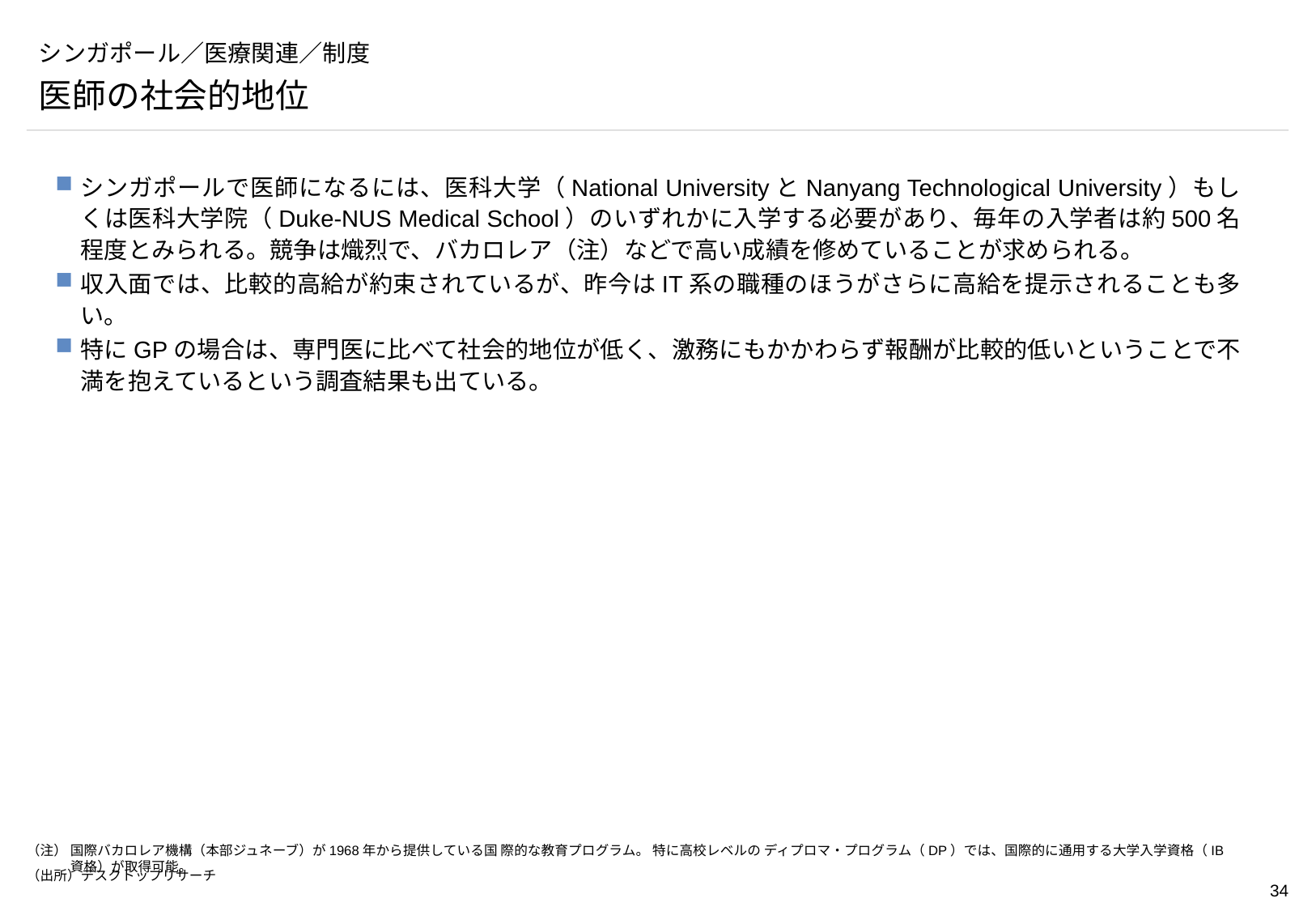

# シンガポール／医療関連／制度
医師の社会的地位

シンガポールで医師になるには、医科大学（National UniversityとNanyang Technological University）もしくは医科大学院（Duke-NUS Medical School）のいずれかに入学する必要があり、毎年の入学者は約500名程度とみられる。競争は熾烈で、バカロレア（注）などで高い成績を修めていることが求められる。
収入面では、比較的高給が約束されているが、昨今はIT系の職種のほうがさらに高給を提示されることも多い。
特にGPの場合は、専門医に比べて社会的地位が低く、激務にもかかわらず報酬が比較的低いということで不満を抱えているという調査結果も出ている。

（注） 国際バカロレア機構（本部ジュネーブ）が1968年から提供している国 際的な教育プログラム。 特に高校レベルの ディプロマ・プログラム（DP）では、国際的に通用する大学入学資格（IB資格）が取得可能。
（出所）デスクトップリサーチ
https://www.todayonline.com/commentary/want-study-medicine-and-be-doctor-singapore-heres-what-you-need-know-1813681#:~:text=To%20become%20a%20specialist%2C%20a,get%20into%20the%20residency%20programme.
https://blog.moneysmart.sg/career/doctor-lawyer-salary-singapore/
https://blog.moneysmart.sg/career/highest-paying-jobs-in-singapore/
https://bmcprimcare.biomedcentral.com/articles/10.1186/s12875-022-01774-z